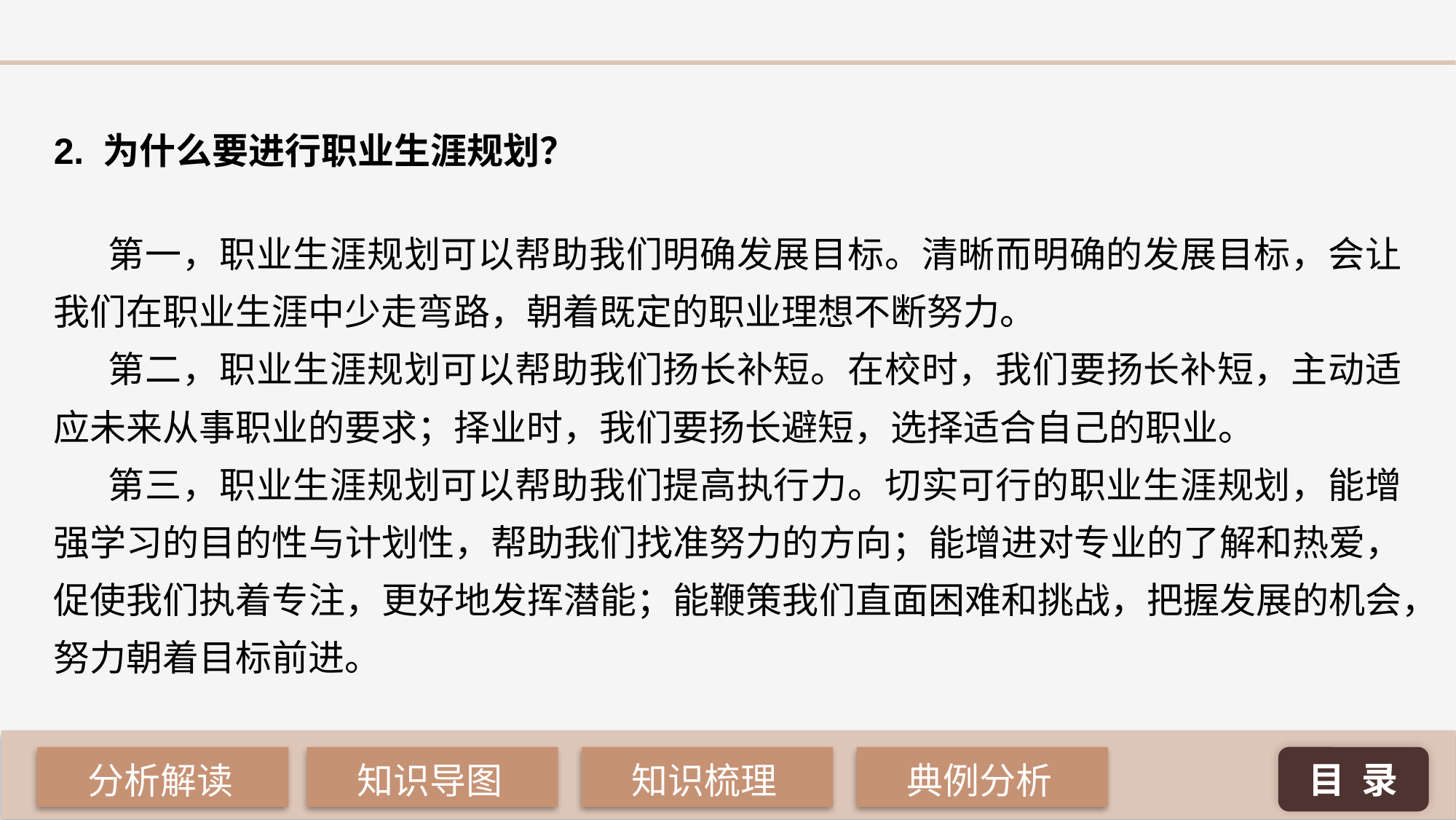

2. 为什么要进行职业生涯规划？
第一，职业生涯规划可以帮助我们明确发展目标。清晰而明确的发展目标，会让我们在职业生涯中少走弯路，朝着既定的职业理想不断努力。
第二，职业生涯规划可以帮助我们扬长补短。在校时，我们要扬长补短，主动适应未来从事职业的要求；择业时，我们要扬长避短，选择适合自己的职业。
第三，职业生涯规划可以帮助我们提高执行力。切实可行的职业生涯规划，能增强学习的目的性与计划性，帮助我们找准努力的方向；能增进对专业的了解和热爱，促使我们执着专注，更好地发挥潜能；能鞭策我们直面困难和挑战，把握发展的机会，努力朝着目标前进。